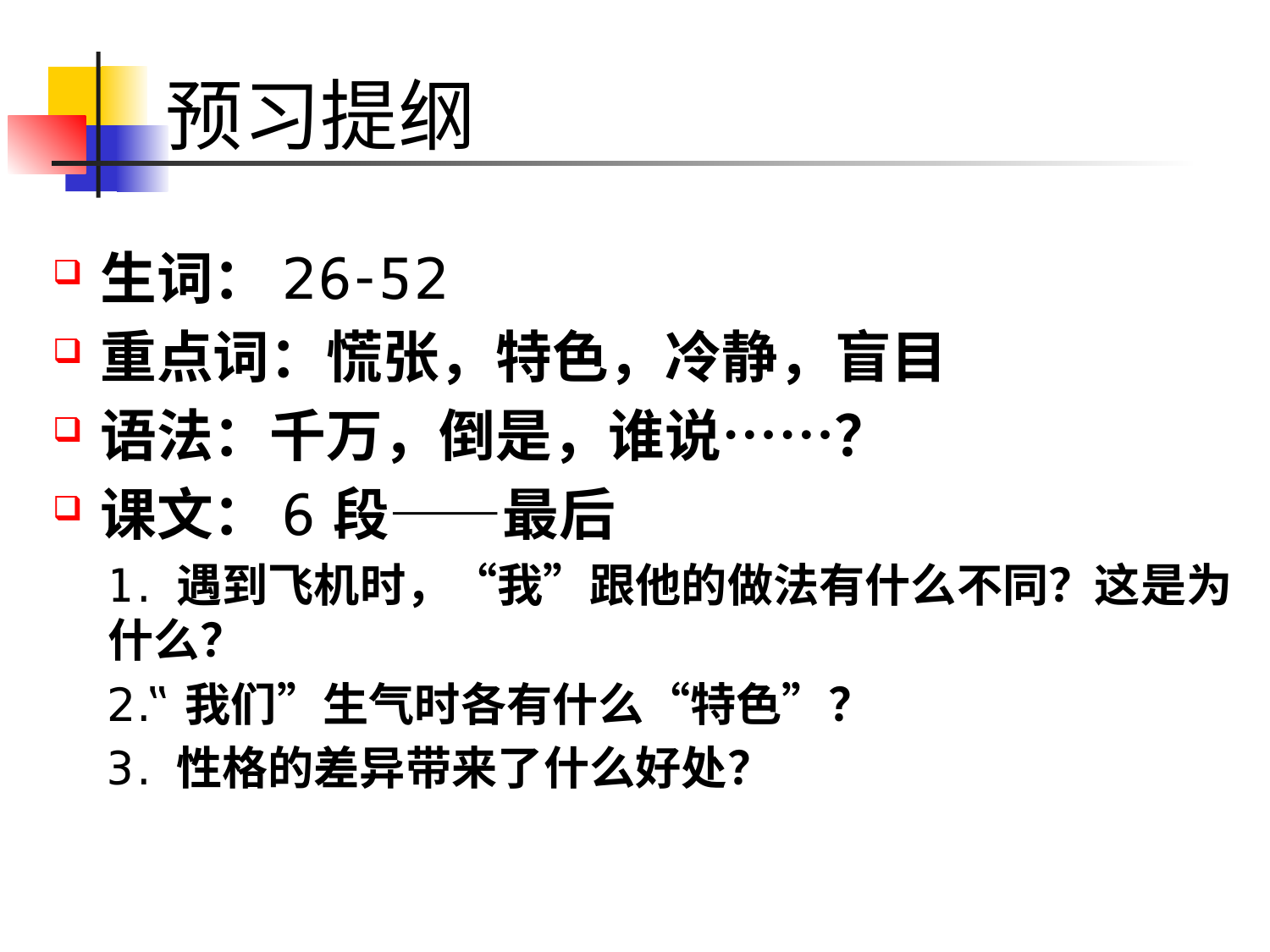

# 预习提纲
生词：26-52
重点词：慌张，特色，冷静，盲目
语法：千万，倒是，谁说……？
课文：6段——最后
1. 遇到飞机时，“我”跟他的做法有什么不同？这是为什么？
2.“我们”生气时各有什么“特色”？
3. 性格的差异带来了什么好处？